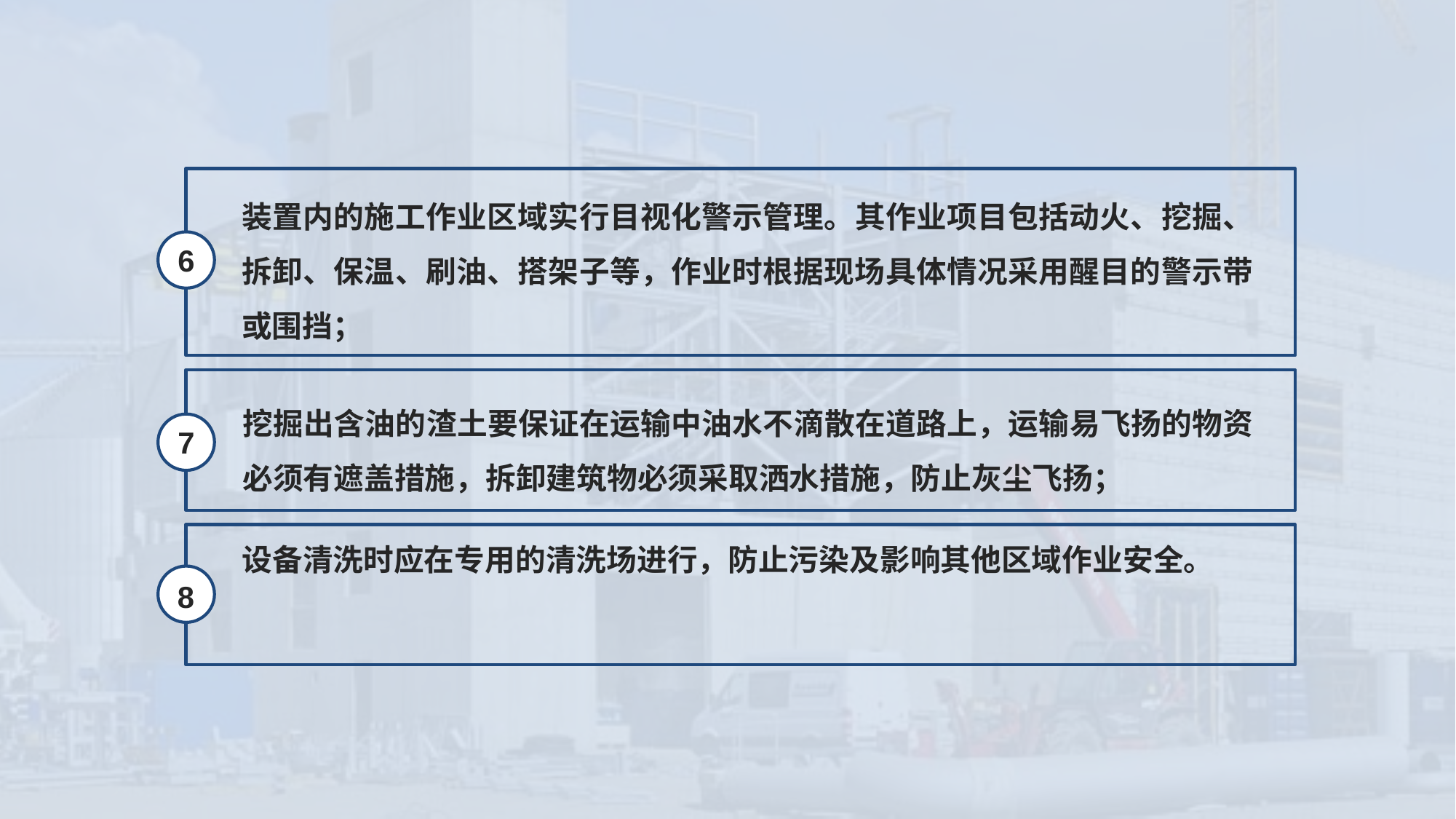

装置内的施工作业区域实行目视化警示管理。其作业项目包括动火、挖掘、拆卸、保温、刷油、搭架子等，作业时根据现场具体情况采用醒目的警示带或围挡；

6

挖掘出含油的渣土要保证在运输中油水不滴散在道路上，运输易飞扬的物资必须有遮盖措施，拆卸建筑物必须采取洒水措施，防止灰尘飞扬；

7

设备清洗时应在专用的清洗场进行，防止污染及影响其他区域作业安全。

8